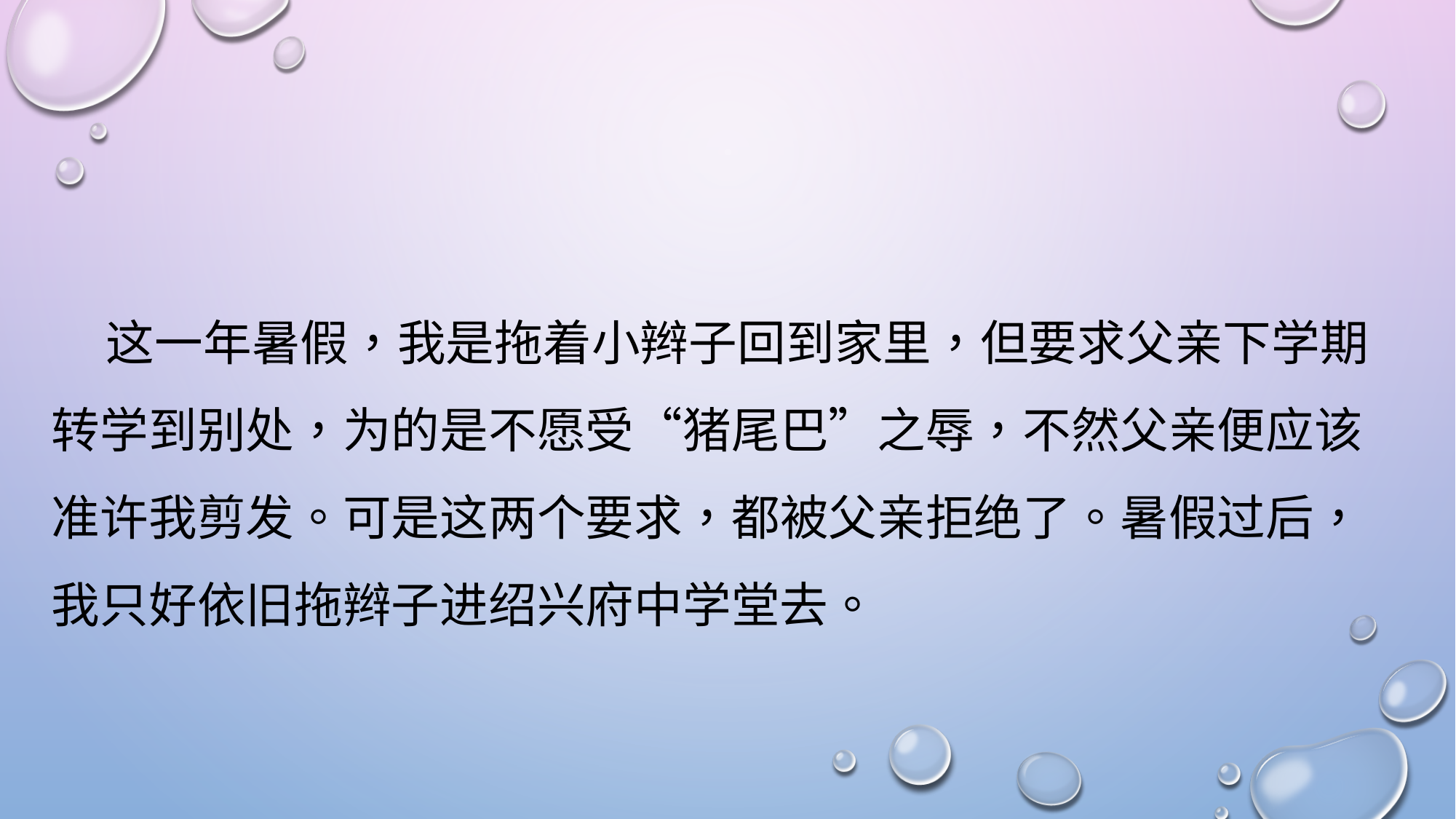

这一年暑假，我是拖着小辫子回到家里，但要求父亲下学期转学到别处，为的是不愿受“猪尾巴”之辱，不然父亲便应该准许我剪发。可是这两个要求，都被父亲拒绝了。暑假过后，我只好依旧拖辫子进绍兴府中学堂去。